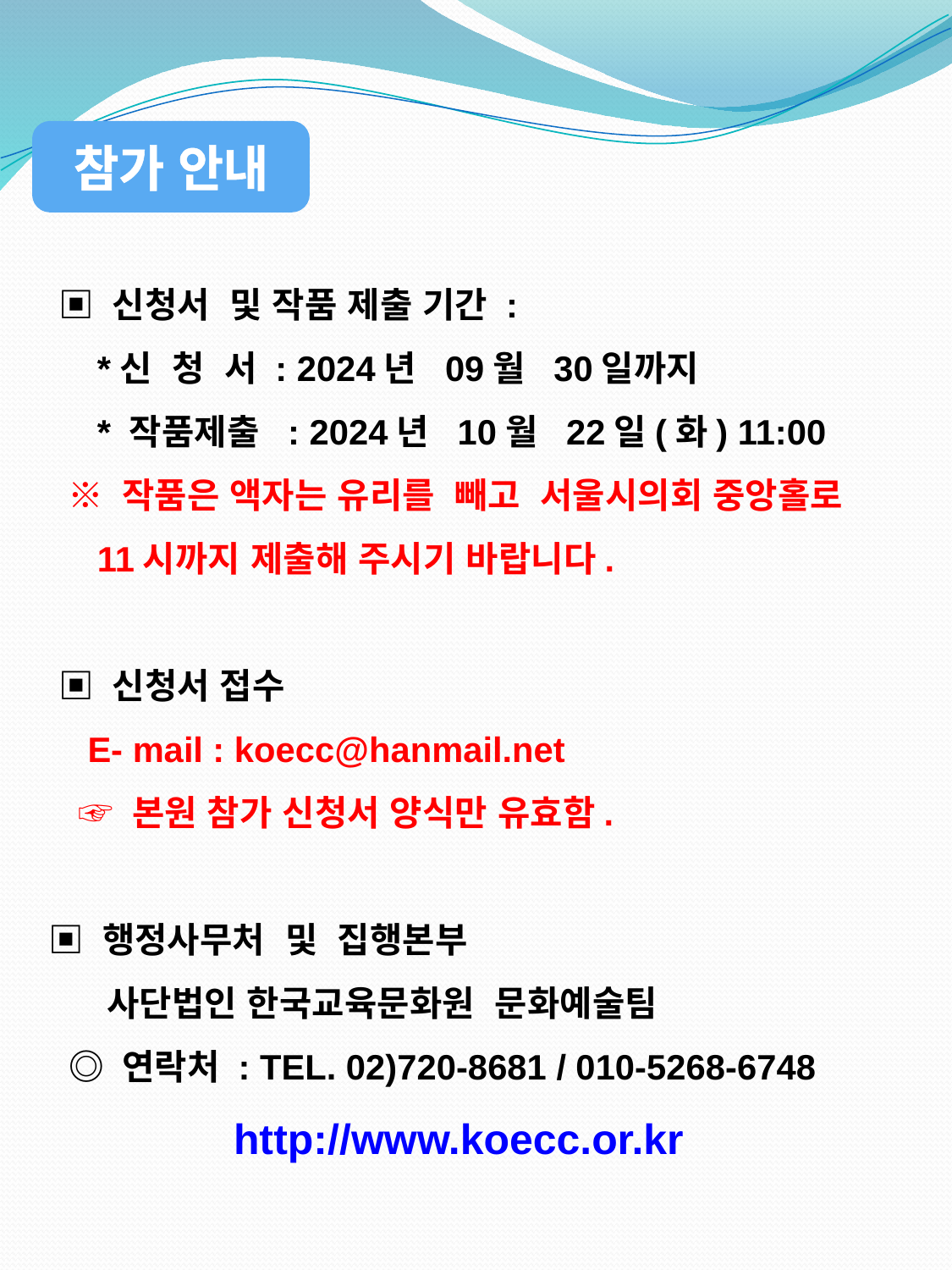

참가 안내
 ▣ 신청서  및 작품 제출 기간 :
     *신  청  서 : 2024년  09월  30일까지
     * 작품제출  : 2024년  10월  22일(화) 11:00
  ※ 작품은 액자는 유리를  빼고  서울시의회 중앙홀로
     11시까지 제출해 주시기 바랍니다.

 ▣ 신청서 접수
    E- mail : koecc@hanmail.net
   ☞ 본원 참가 신청서 양식만 유효함.

▣ 행정사무처  및  집행본부
     사단법인 한국교육문화원  문화예술팀
  ◎ 연락처 : TEL. 02)720-8681 / 010-5268-6748
                   http://www.koecc.or.kr